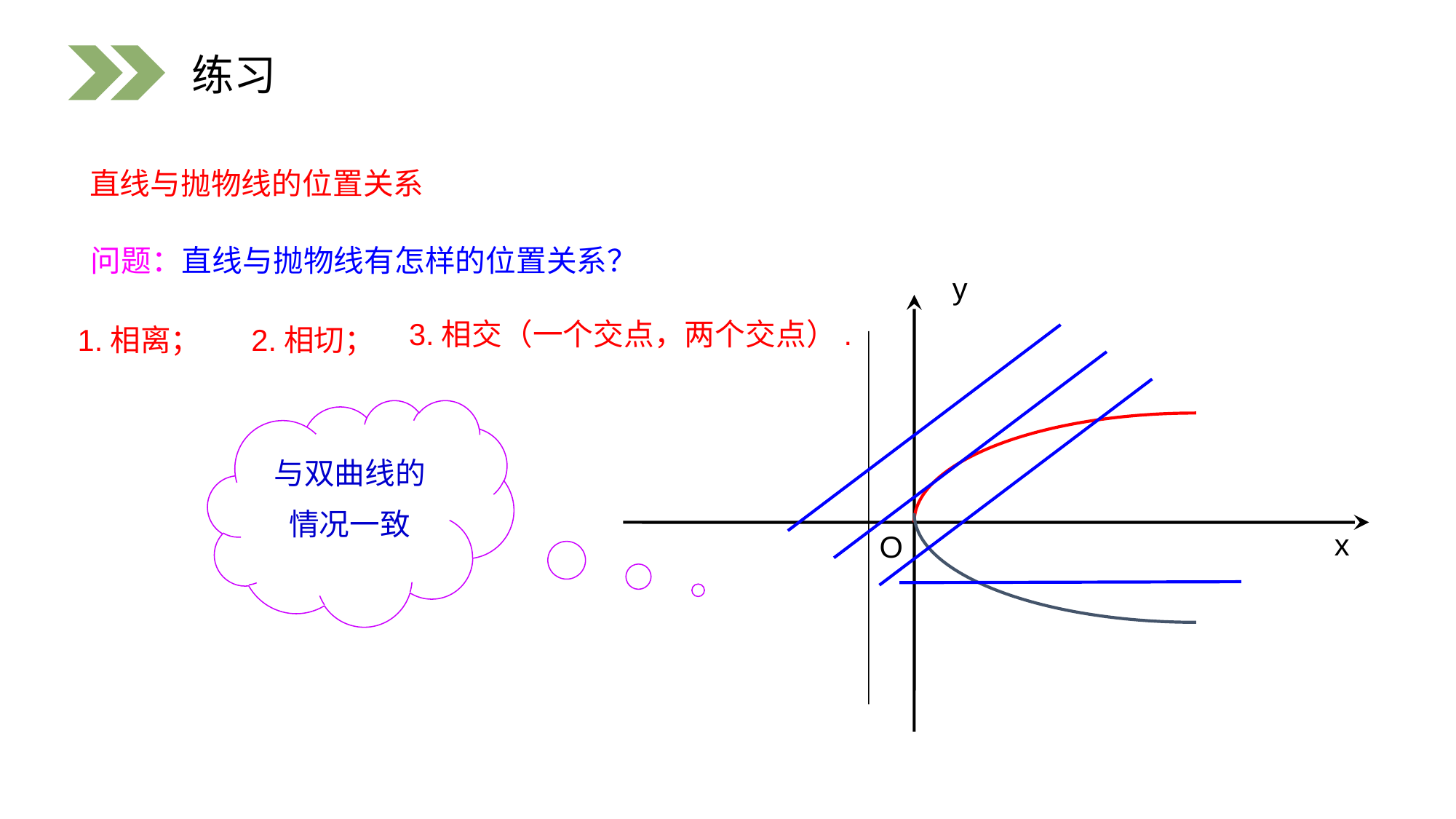

练习
直线与抛物线的位置关系
问题：直线与抛物线有怎样的位置关系？
y

x

O

1.相离；
2.相切；

3.相交（一个交点，两个交点）.

与双曲线的情况一致